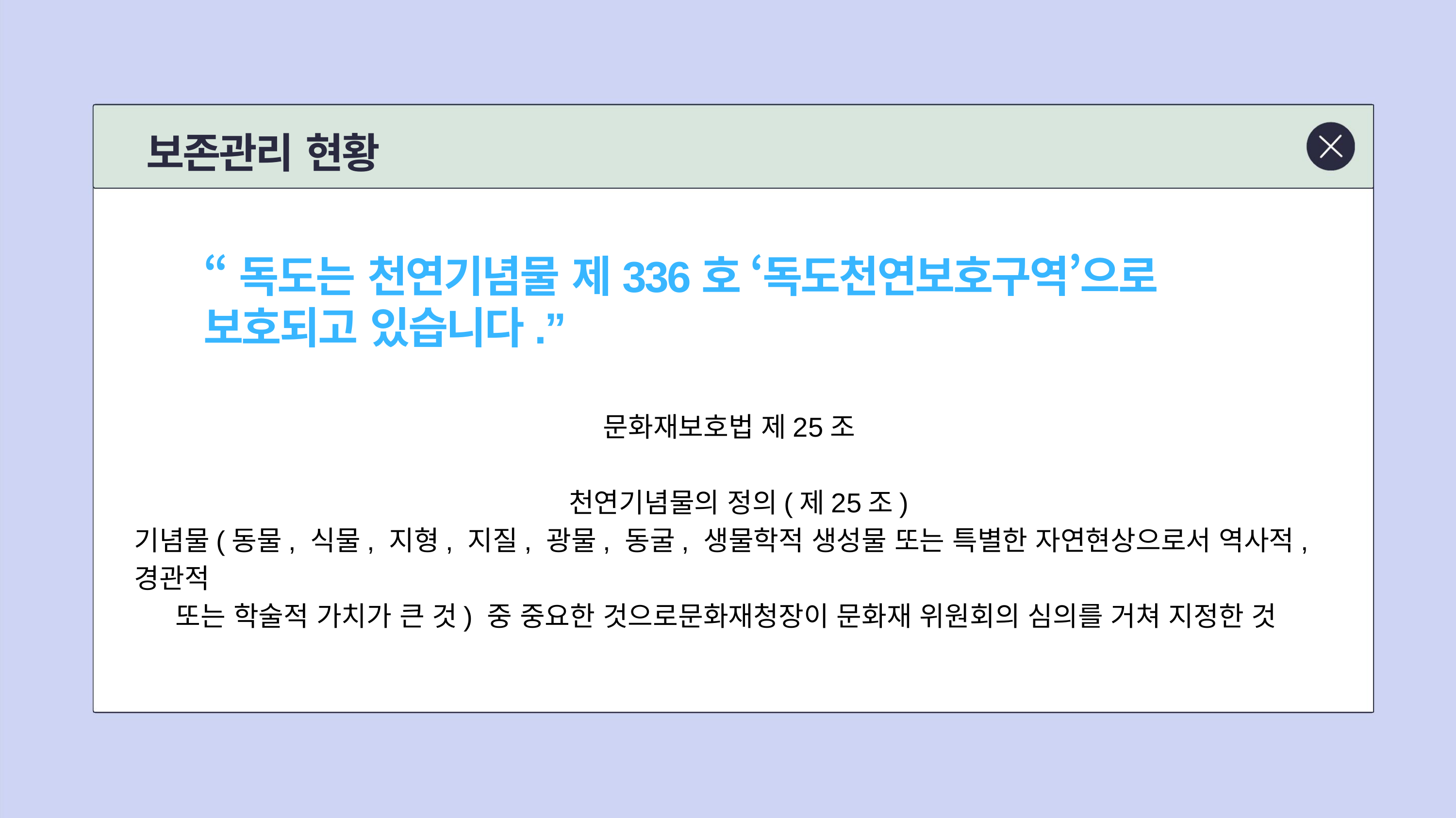

보존관리 현황
“독도는 천연기념물 제336호 ‘독도천연보호구역’으로
보호되고 있습니다.”
문화재보호법 제25조
천연기념물의 정의(제25조)
기념물(동물, 식물, 지형, 지질, 광물, 동굴, 생물학적 생성물 또는 특별한 자연현상으로서 역사적, 경관적
또는 학술적 가치가 큰 것) 중 중요한 것으로문화재청장이 문화재 위원회의 심의를 거쳐 지정한 것